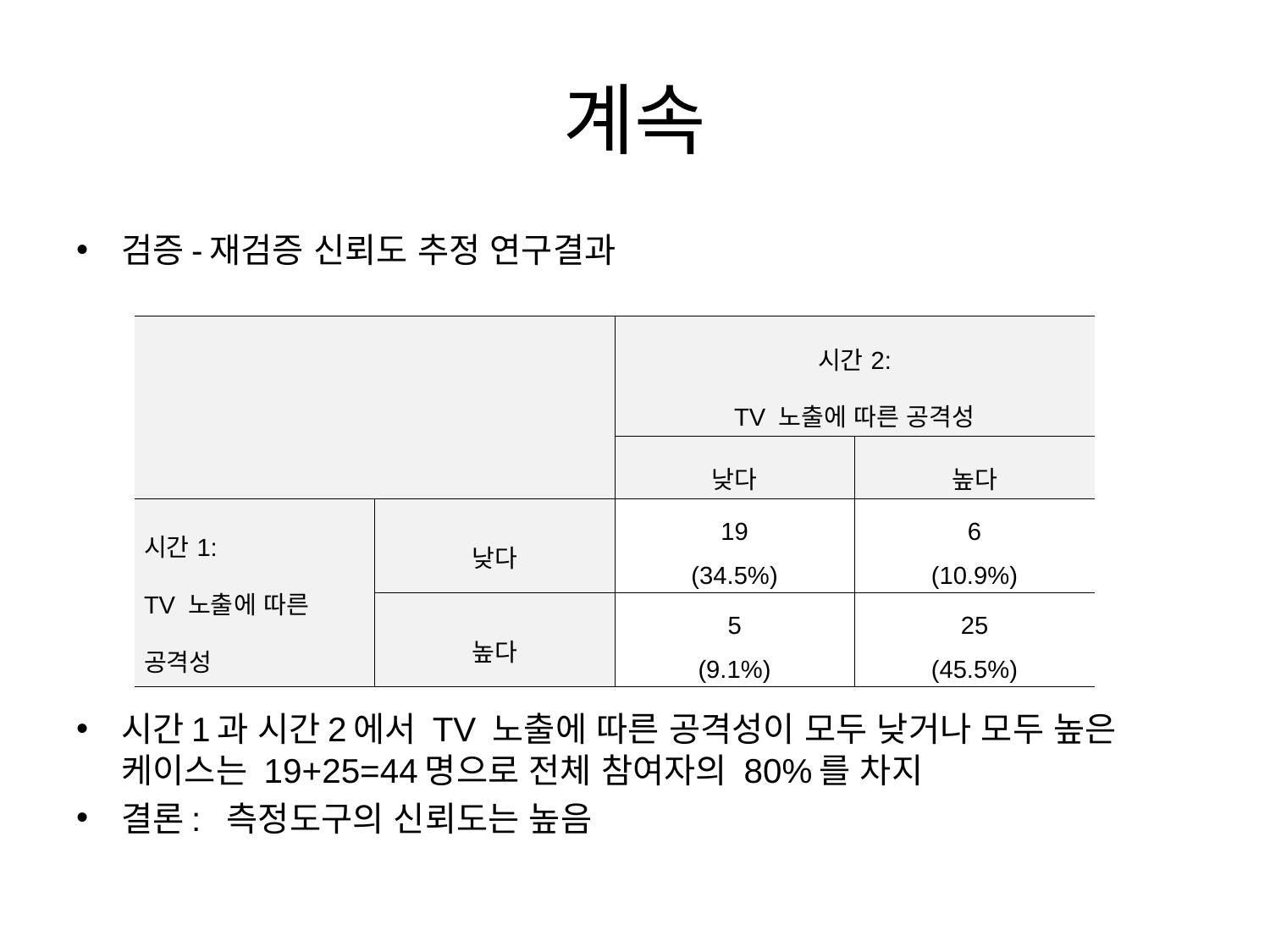

# 계속
검증-재검증 신뢰도 추정 연구결과

시간1과 시간2에서 TV 노출에 따른 공격성이 모두 낮거나 모두 높은 케이스는 19+25=44명으로 전체 참여자의 80%를 차지
결론:  측정도구의 신뢰도는 높음

|  |  | 시간2: TV 노출에 따른 공격성 |  |
| --- | --- | --- | --- |
|  |  | 낮다 | 높다 |
| 시간1: TV 노출에 따른 공격성 | 낮다 | 19 (34.5%) | 6 (10.9%) |
|  | 높다 | 5 (9.1%) | 25 (45.5%) |